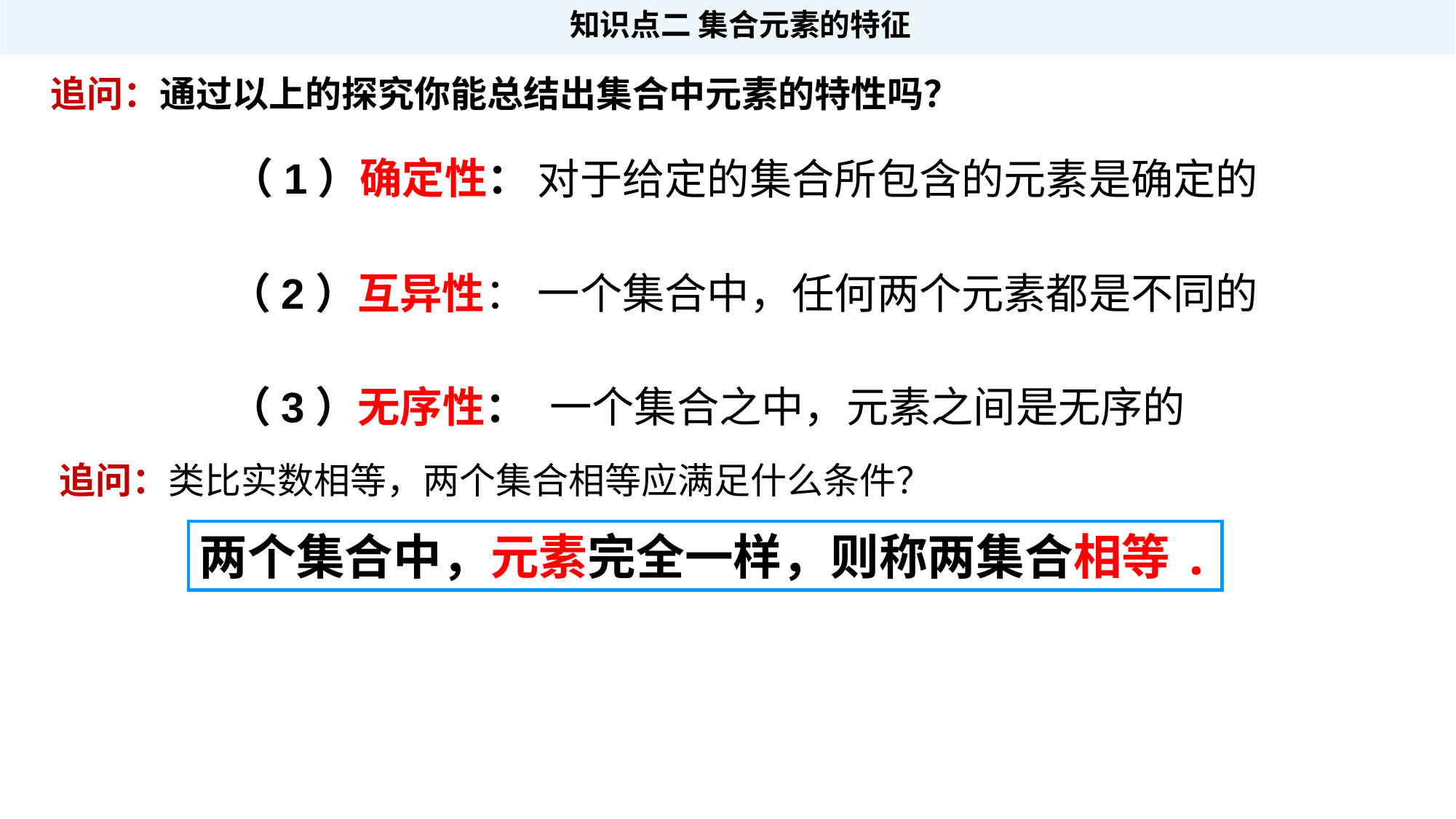

知识点二 集合元素的特征
追问：通过以上的探究你能总结出集合中元素的特性吗？
（1）确定性：
对于给定的集合所包含的元素是确定的
（2）互异性：
一个集合中，任何两个元素都是不同的
（3）无序性：
一个集合之中，元素之间是无序的
追问：类比实数相等，两个集合相等应满足什么条件？
两个集合中，元素完全一样，则称两集合相等.